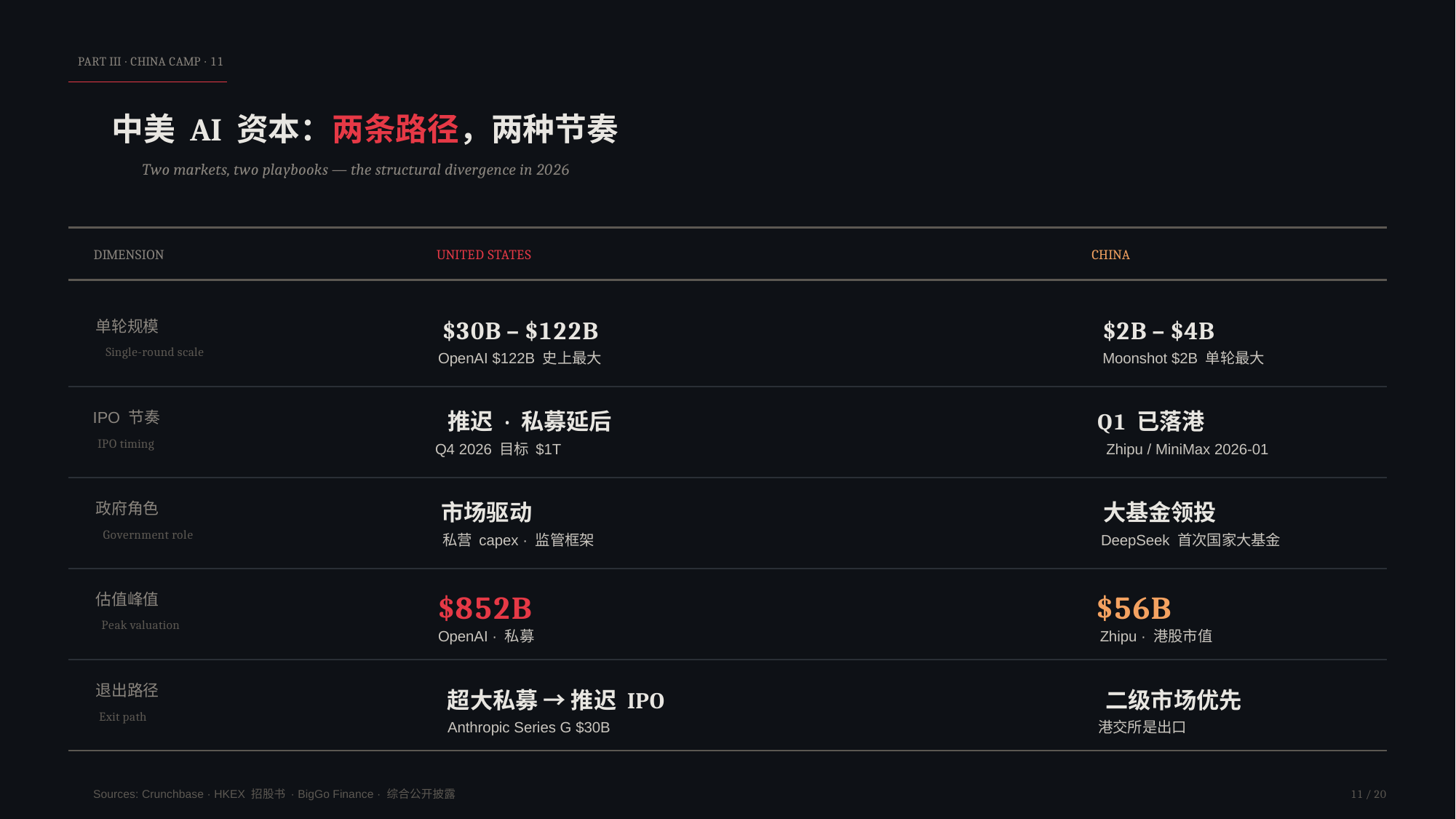

PART III · CHINA CAMP · 11

中美 AI 资本：两条路径，两种节奏
Two markets, two playbooks — the structural divergence in 2026

DIMENSION
UNITED STATES
CHINA

$30B – $122B
$2B – $4B
单轮规模
Single-round scale
OpenAI $122B 史上最大
Moonshot $2B 单轮最大

推迟 · 私募延后
Q1 已落港
IPO 节奏
IPO timing
Q4 2026 目标 $1T
Zhipu / MiniMax 2026-01

市场驱动
大基金领投
政府角色
Government role
私营 capex · 监管框架
DeepSeek 首次国家大基金

$852B
$56B
估值峰值
Peak valuation
OpenAI · 私募
Zhipu · 港股市值

退出路径
超大私募 → 推迟 IPO
二级市场优先
Exit path
Anthropic Series G $30B
港交所是出口

Sources: Crunchbase · HKEX 招股书 · BigGo Finance · 综合公开披露
11 / 20